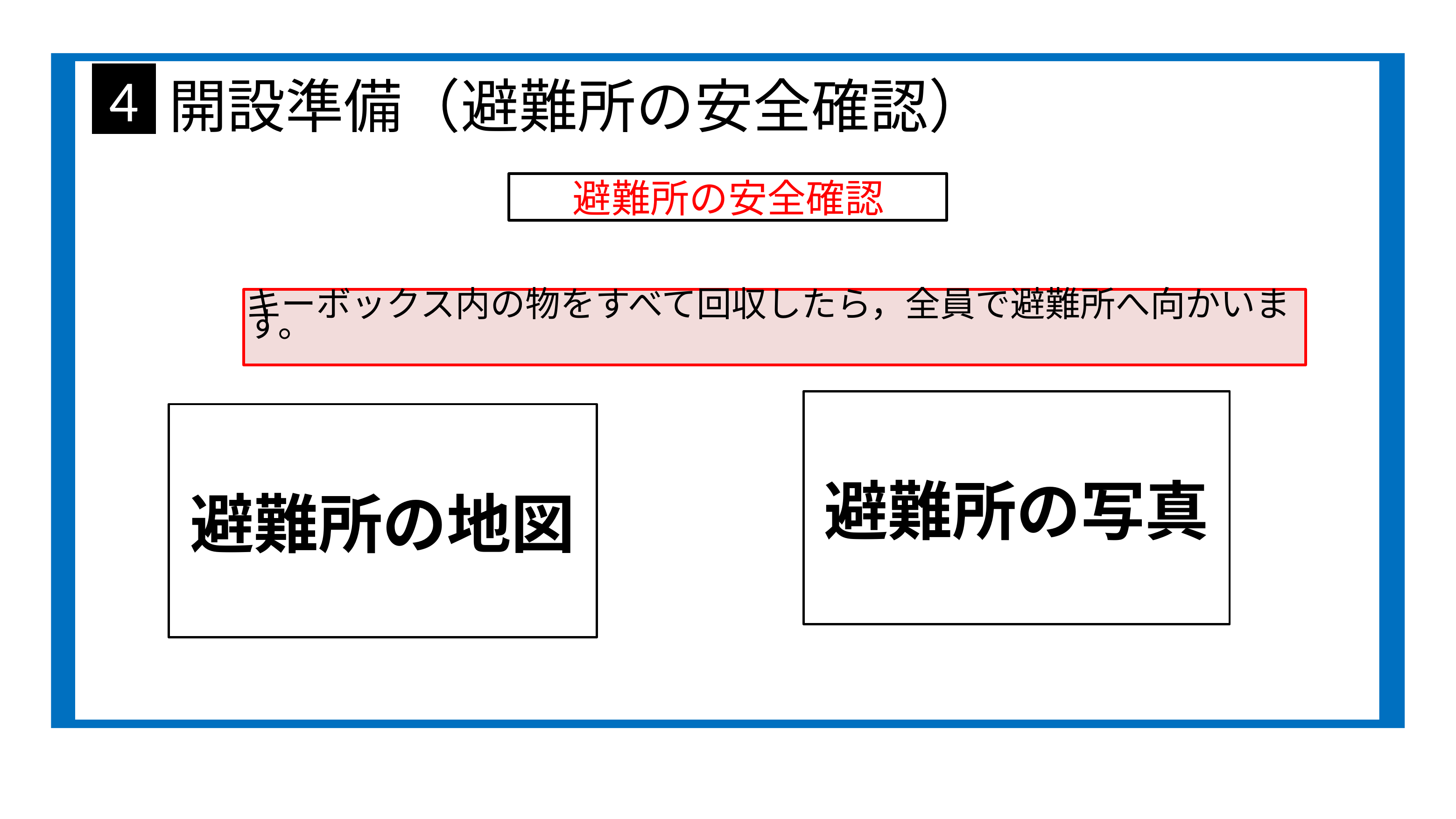

4
# 開設準備（避難所の安全確認）
避難所の安全確認
キーボックス内の物をすべて回収したら，全員で避難所へ向かいます。

避難所の写真

避難所の地図